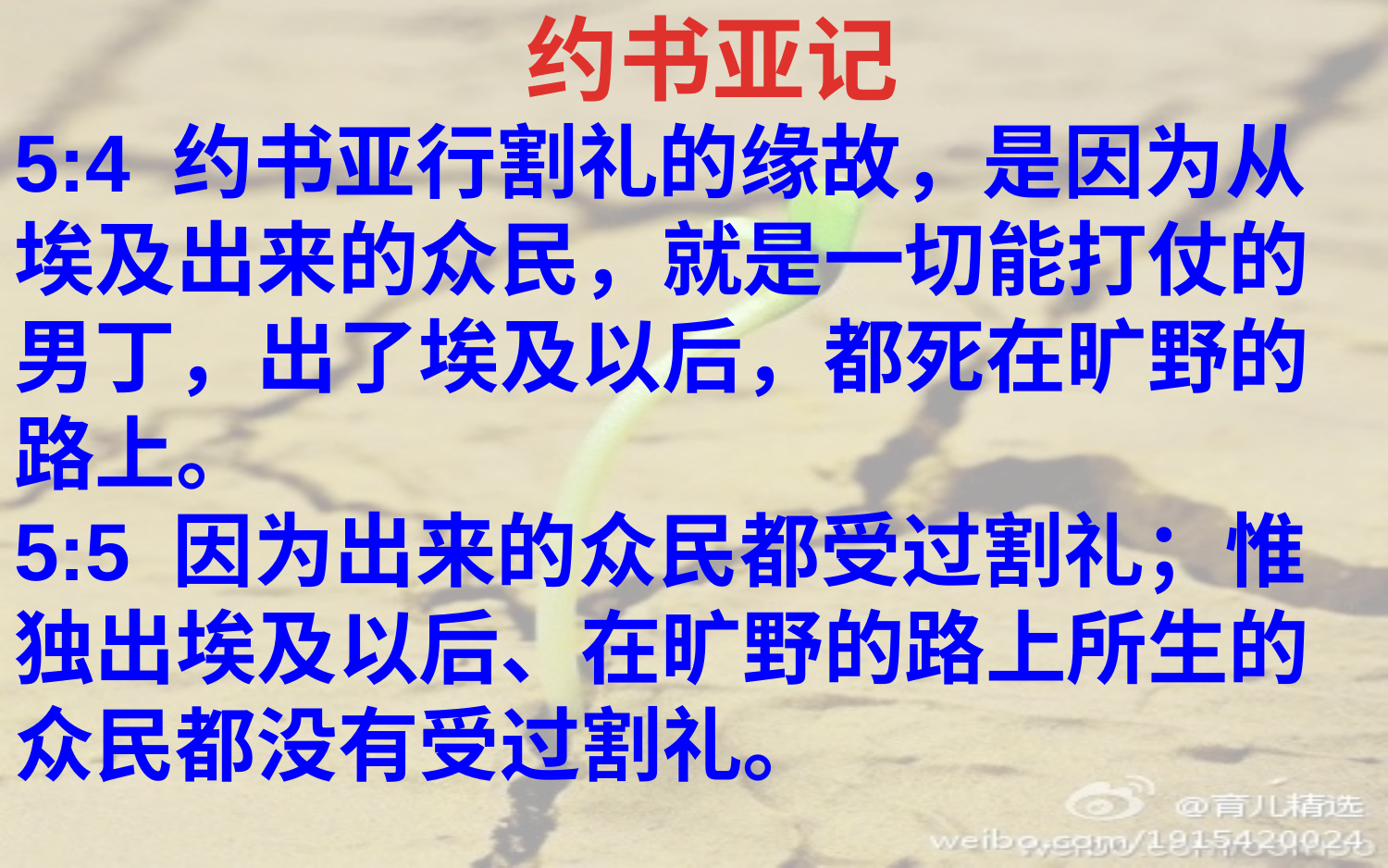

约书亚记
5:4 约书亚行割礼的缘故，是因为从埃及出来的众民，就是一切能打仗的男丁，出了埃及以后，都死在旷野的路上。
5:5 因为出来的众民都受过割礼；惟独出埃及以后、在旷野的路上所生的众民都没有受过割礼。